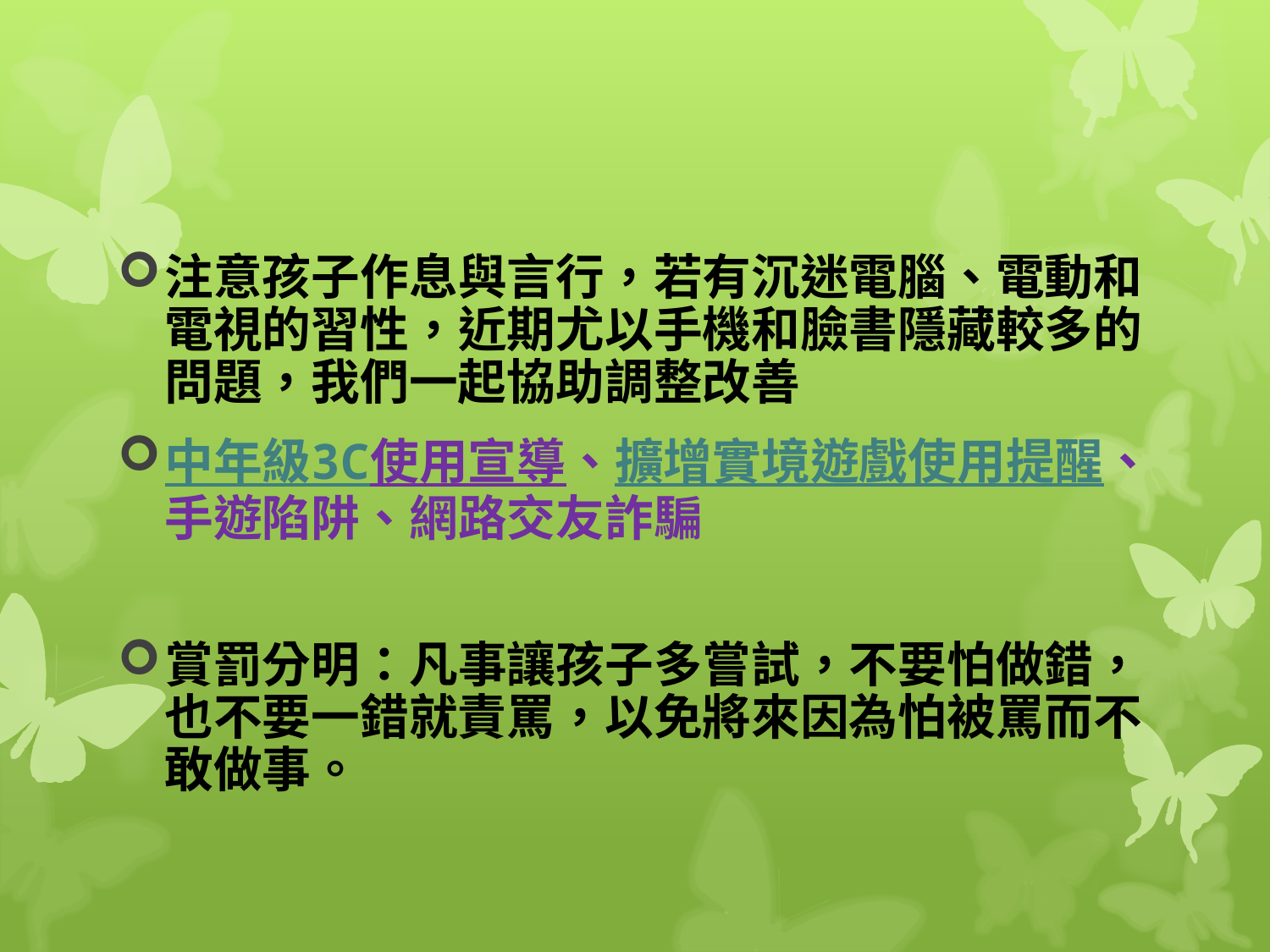

注意孩子作息與言行，若有沉迷電腦、電動和電視的習性，近期尤以手機和臉書隱藏較多的問題，我們一起協助調整改善
中年級3C使用宣導、擴增實境遊戲使用提醒、手遊陷阱、網路交友詐騙

賞罰分明：凡事讓孩子多嘗試，不要怕做錯，也不要一錯就責罵，以免將來因為怕被罵而不敢做事。